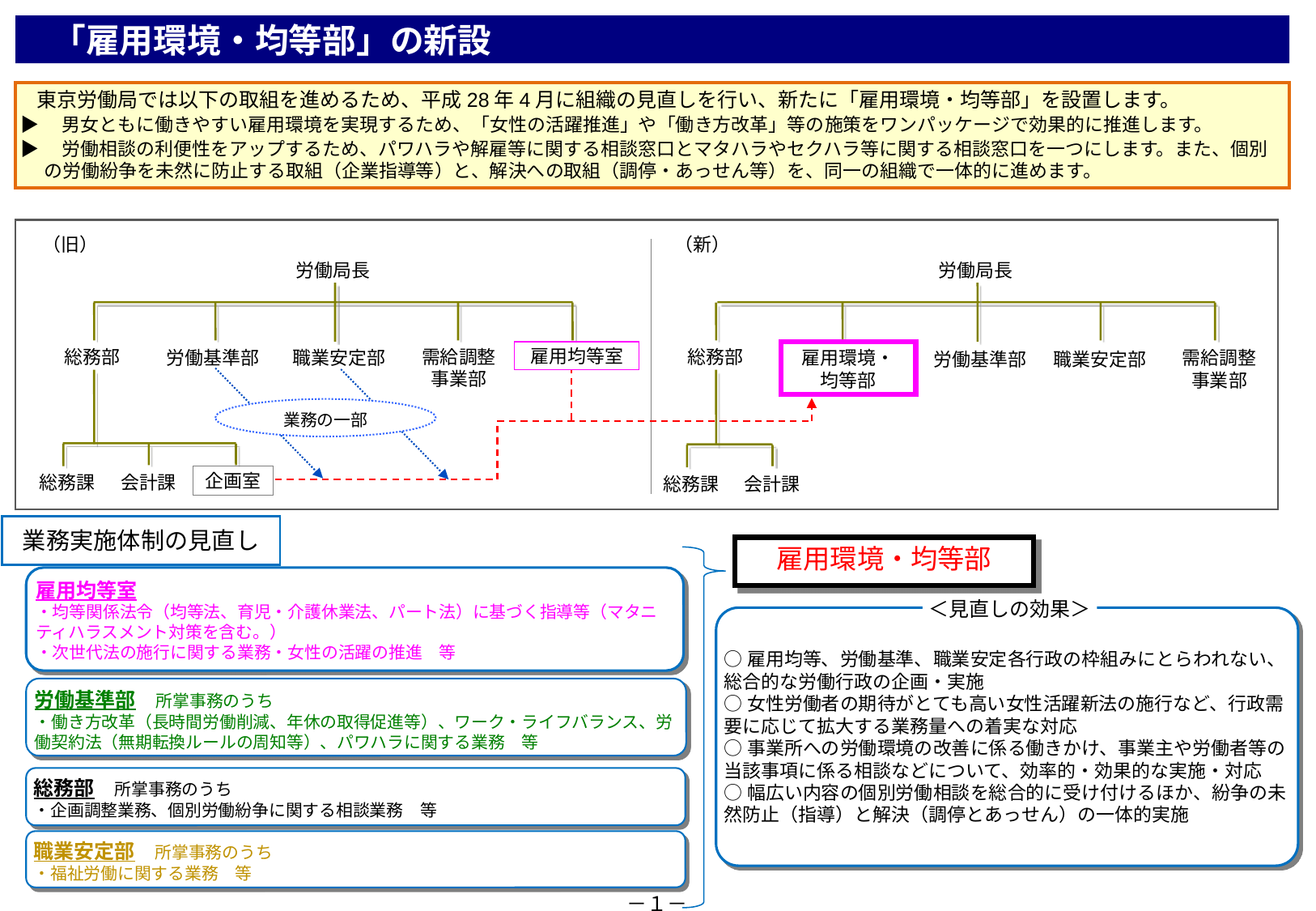

「雇用環境・均等部」の新設
　東京労働局では以下の取組を進めるため、平成28年4月に組織の見直しを行い、新たに「雇用環境・均等部」を設置します。
▶　男女ともに働きやすい雇用環境を実現するため、「女性の活躍推進」や「働き方改革」等の施策をワンパッケージで効果的に推進します。
▶　労働相談の利便性をアップするため、パワハラや解雇等に関する相談窓口とマタハラやセクハラ等に関する相談窓口を一つにします。また、個別の労働紛争を未然に防止する取組（企業指導等）と、解決への取組（調停・あっせん等）を、同一の組織で一体的に進めます。

（旧）
（新）
労働局長
労働局長

総務部
需給調整
事業部
総務部
雇用均等室
労働基準部
職業安定部
雇用環境・
均等部
需給調整
事業部
労働基準部
職業安定部

業務の一部

総務課
会計課
企画室
総務課
会計課
業務実施体制の見直し
雇用環境・均等部

雇用均等室
・均等関係法令（均等法、育児・介護休業法、パート法）に基づく指導等（マタニティハラスメント対策を含む。）
・次世代法の施行に関する業務・女性の活躍の推進　等
＜見直しの効果＞
○雇用均等、労働基準、職業安定各行政の枠組みにとらわれない、総合的な労働行政の企画・実施
○女性労働者の期待がとても高い女性活躍新法の施行など、行政需要に応じて拡大する業務量への着実な対応
○事業所への労働環境の改善に係る働きかけ、事業主や労働者等の当該事項に係る相談などについて、効率的・効果的な実施・対応
○幅広い内容の個別労働相談を総合的に受け付けるほか、紛争の未然防止（指導）と解決（調停とあっせん）の一体的実施
労働基準部　所掌事務のうち
・働き方改革（長時間労働削減、年休の取得促進等）、ワーク・ライフバランス、労働契約法（無期転換ルールの周知等）、パワハラに関する業務　等
総務部　所掌事務のうち
・企画調整業務、個別労働紛争に関する相談業務　等
職業安定部　所掌事務のうち
・福祉労働に関する業務　等
－１－